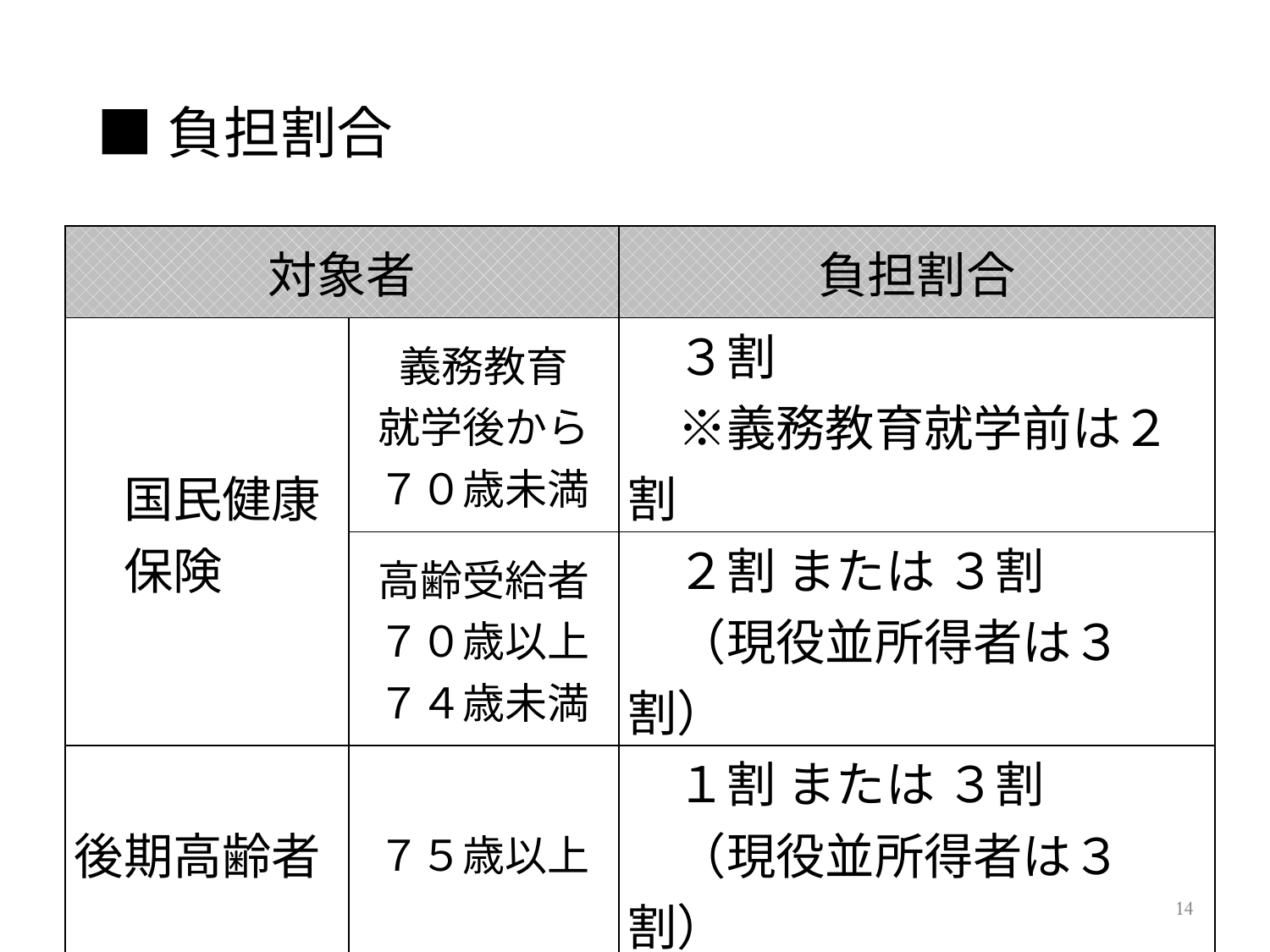

■負担割合
| 対象者 |  | 負担割合 |
| --- | --- | --- |
| 国民健康 　保険 | 義務教育 就学後から ７０歳未満 | ３割 　※義務教育就学前は２割 |
|  | 高齢受給者 ７０歳以上 ７４歳未満 | ２割 または ３割 　（現役並所得者は３割） |
| 後期高齢者 | ７５歳以上 | １割 または ３割 　（現役並所得者は３割） |
14